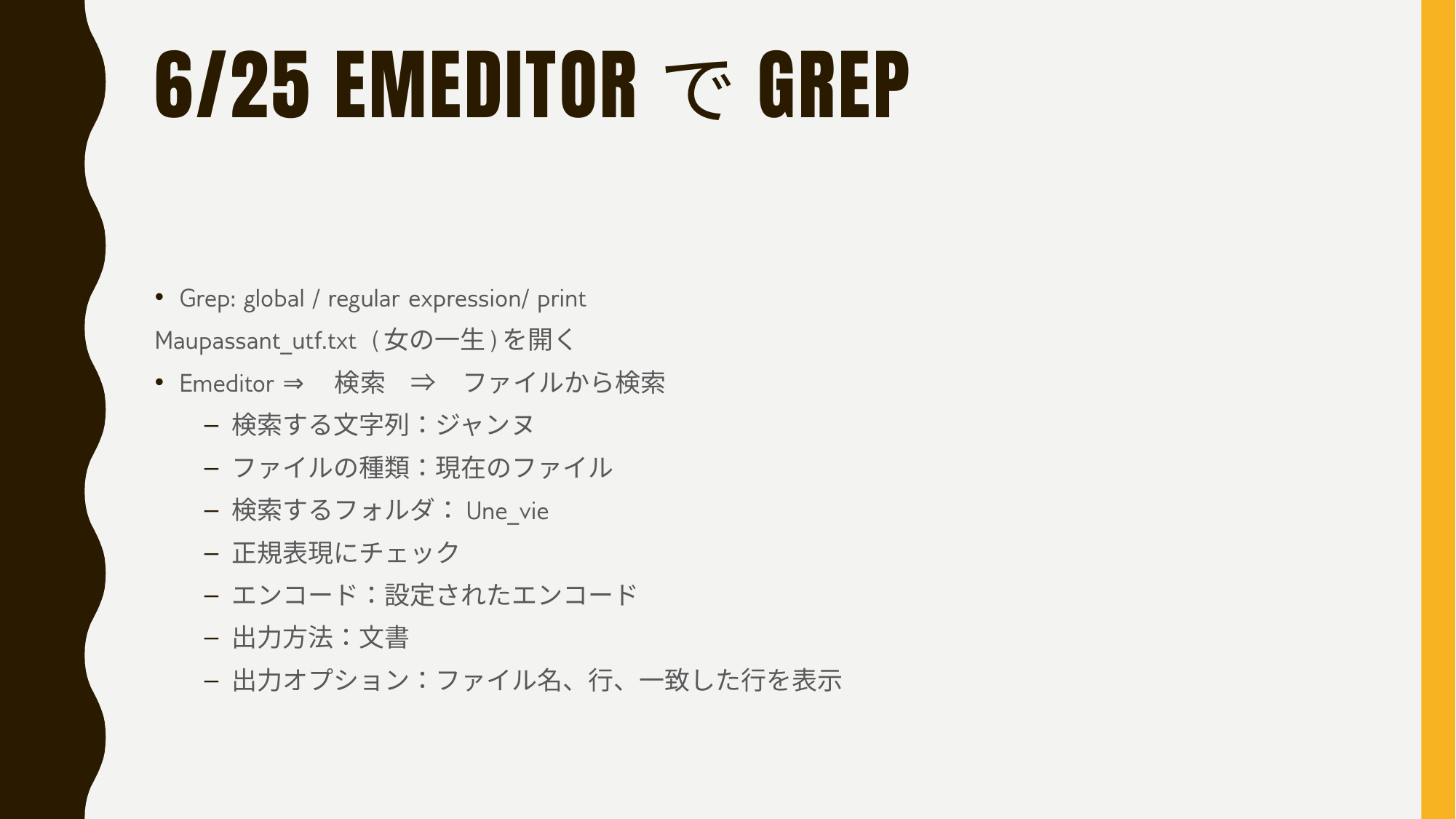

# 6/25 emeditorでgrep
Grep: global / regular expression/ print
Maupassant_utf.txt  (女の一生)を開く
Emeditor ⇒　検索　⇒　ファイルから検索
検索する文字列：ジャンヌ
ファイルの種類：現在のファイル
検索するフォルダ：Une_vie
正規表現にチェック
エンコード：設定されたエンコード
出力方法：文書
出力オプション：ファイル名、行、一致した行を表示